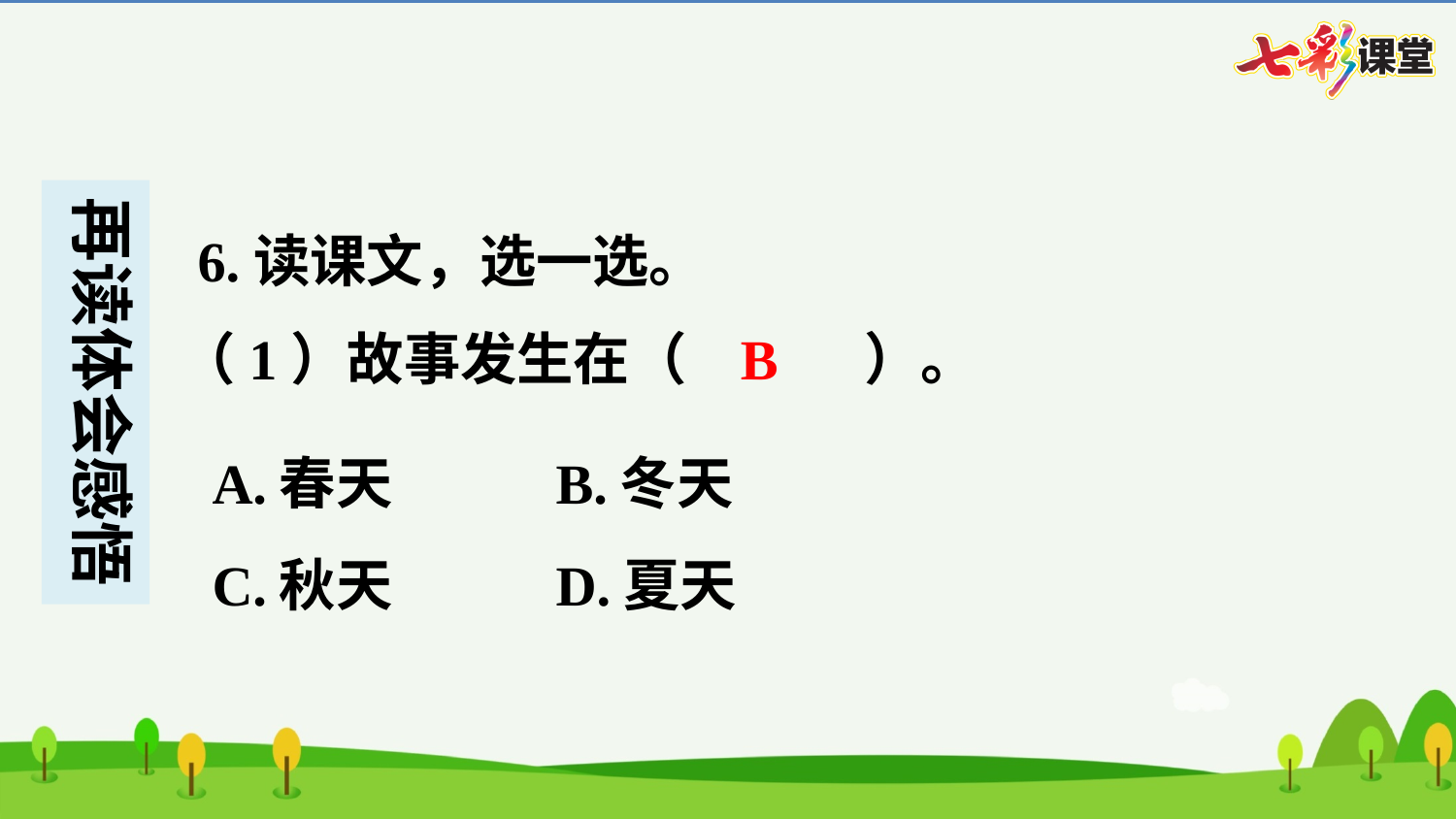

6.读课文，选一选。
B
（1）故事发生在（　B　）。
| A.春天 | B.冬天 |
| --- | --- |
| C.秋天 | D.夏天 |